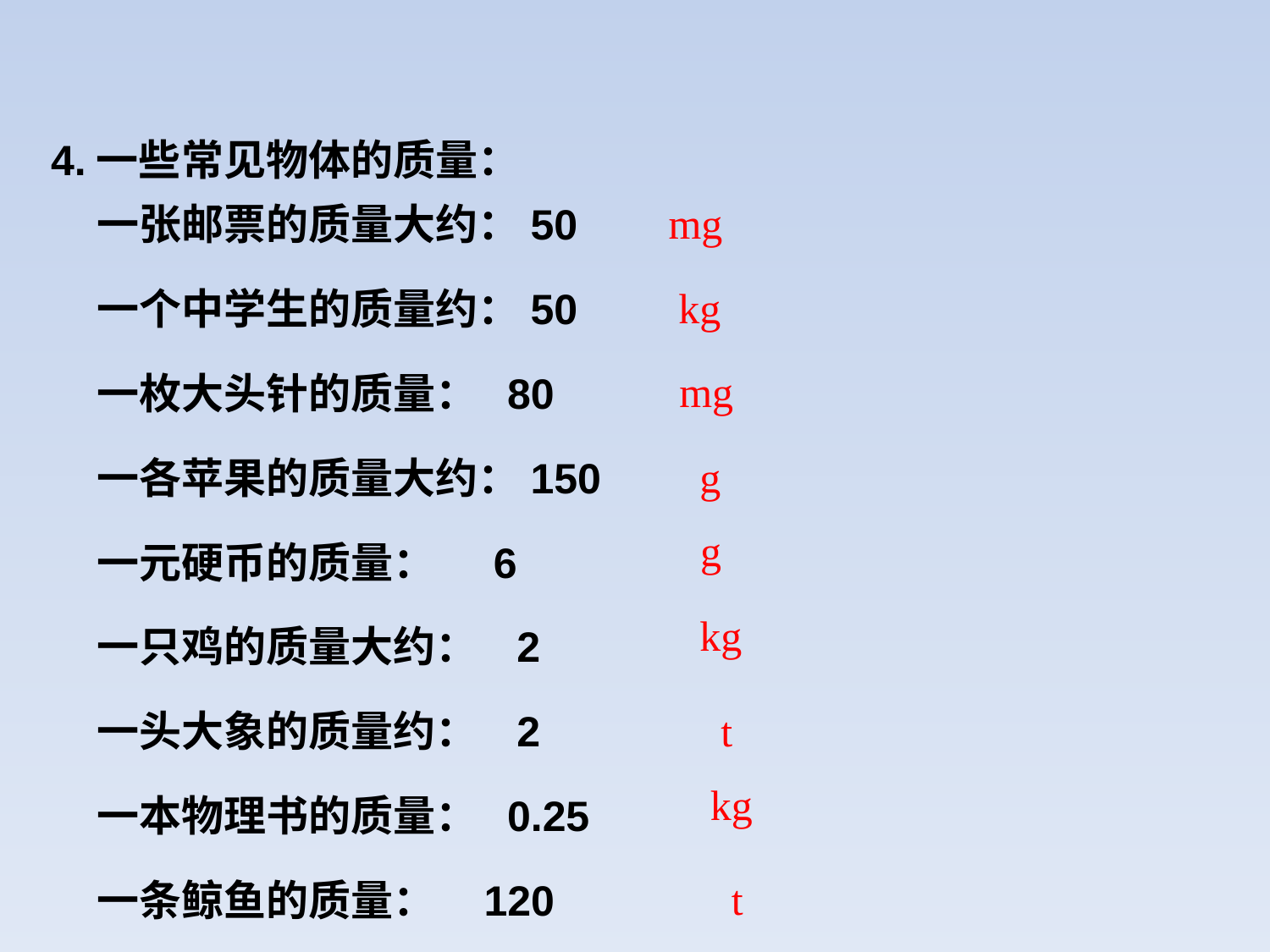

4.一些常见物体的质量：
mg
一张邮票的质量大约：50

kg
一个中学生的质量约：50
mg
一枚大头针的质量：  80
g
一各苹果的质量大约：150
g
一元硬币的质量：     6
kg
一只鸡的质量大约：   2
一头大象的质量约：   2
t
kg
一本物理书的质量：  0.25
t
一条鲸鱼的质量：    120